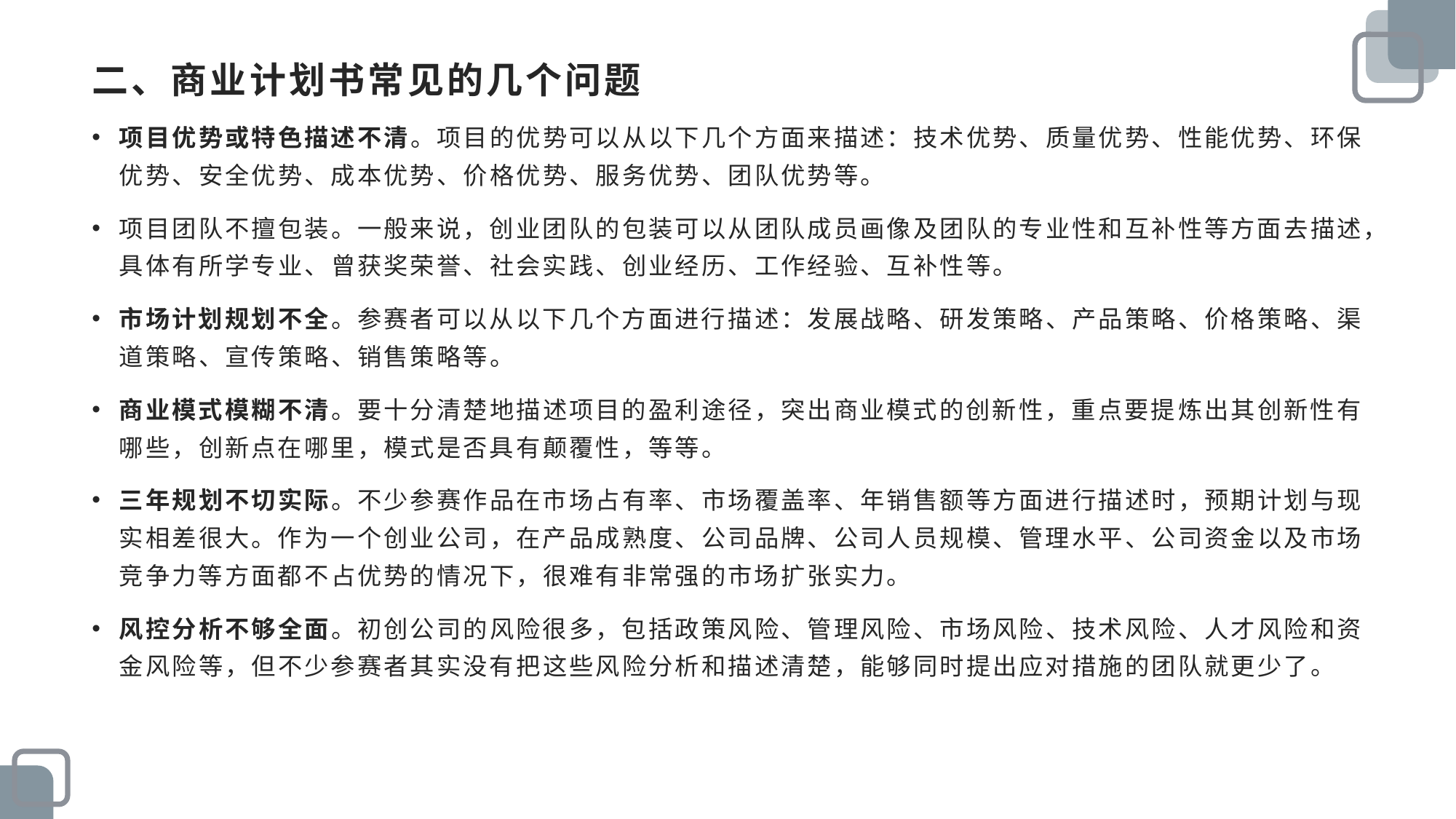

# 二、商业计划书常见的几个问题
项目优势或特色描述不清。项目的优势可以从以下几个方面来描述：技术优势、质量优势、性能优势、环保优势、安全优势、成本优势、价格优势、服务优势、团队优势等。
项目团队不擅包装。一般来说，创业团队的包装可以从团队成员画像及团队的专业性和互补性等方面去描述，具体有所学专业、曾获奖荣誉、社会实践、创业经历、工作经验、互补性等。
市场计划规划不全。参赛者可以从以下几个方面进行描述：发展战略、研发策略、产品策略、价格策略、渠道策略、宣传策略、销售策略等。
商业模式模糊不清。要十分清楚地描述项目的盈利途径，突出商业模式的创新性，重点要提炼出其创新性有哪些，创新点在哪里，模式是否具有颠覆性，等等。
三年规划不切实际。不少参赛作品在市场占有率、市场覆盖率、年销售额等方面进行描述时，预期计划与现实相差很大。作为一个创业公司，在产品成熟度、公司品牌、公司人员规模、管理水平、公司资金以及市场竞争力等方面都不占优势的情况下，很难有非常强的市场扩张实力。
风控分析不够全面。初创公司的风险很多，包括政策风险、管理风险、市场风险、技术风险、人才风险和资金风险等，但不少参赛者其实没有把这些风险分析和描述清楚，能够同时提出应对措施的团队就更少了。